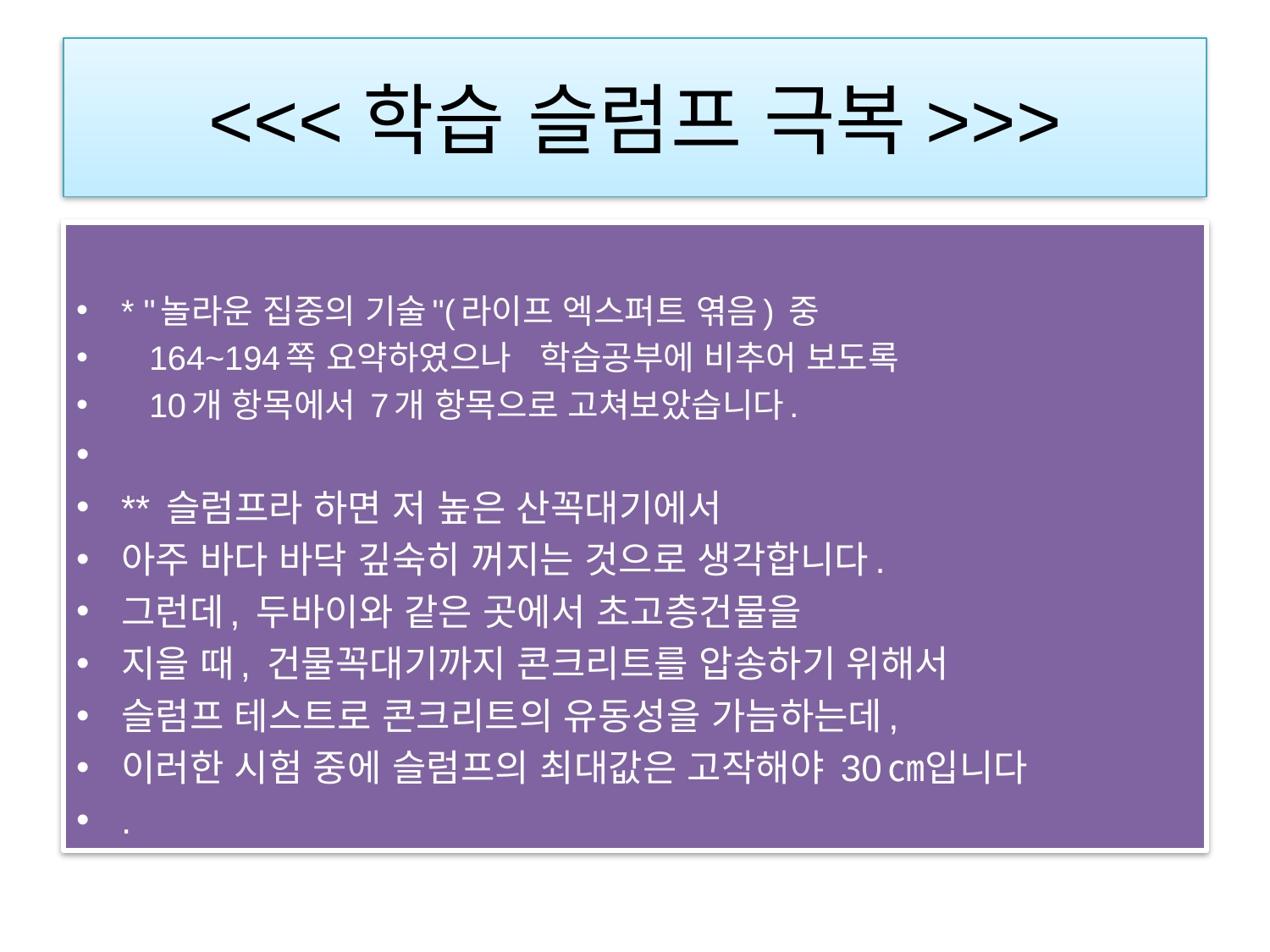

# <<<학습 슬럼프 극복>>>

* "놀라운 집중의 기술"(라이프 엑스퍼트 엮음) 중
   164~194쪽 요약하였으나   학습공부에 비추어 보도록
   10개 항목에서 7개 항목으로 고쳐보았습니다.

** 슬럼프라 하면 저 높은 산꼭대기에서
아주 바다 바닥 깊숙히 꺼지는 것으로 생각합니다.
그런데, 두바이와 같은 곳에서 초고층건물을
지을 때, 건물꼭대기까지 콘크리트를 압송하기 위해서
슬럼프 테스트로 콘크리트의 유동성을 가늠하는데,
이러한 시험 중에 슬럼프의 최대값은 고작해야 30㎝입니다
.